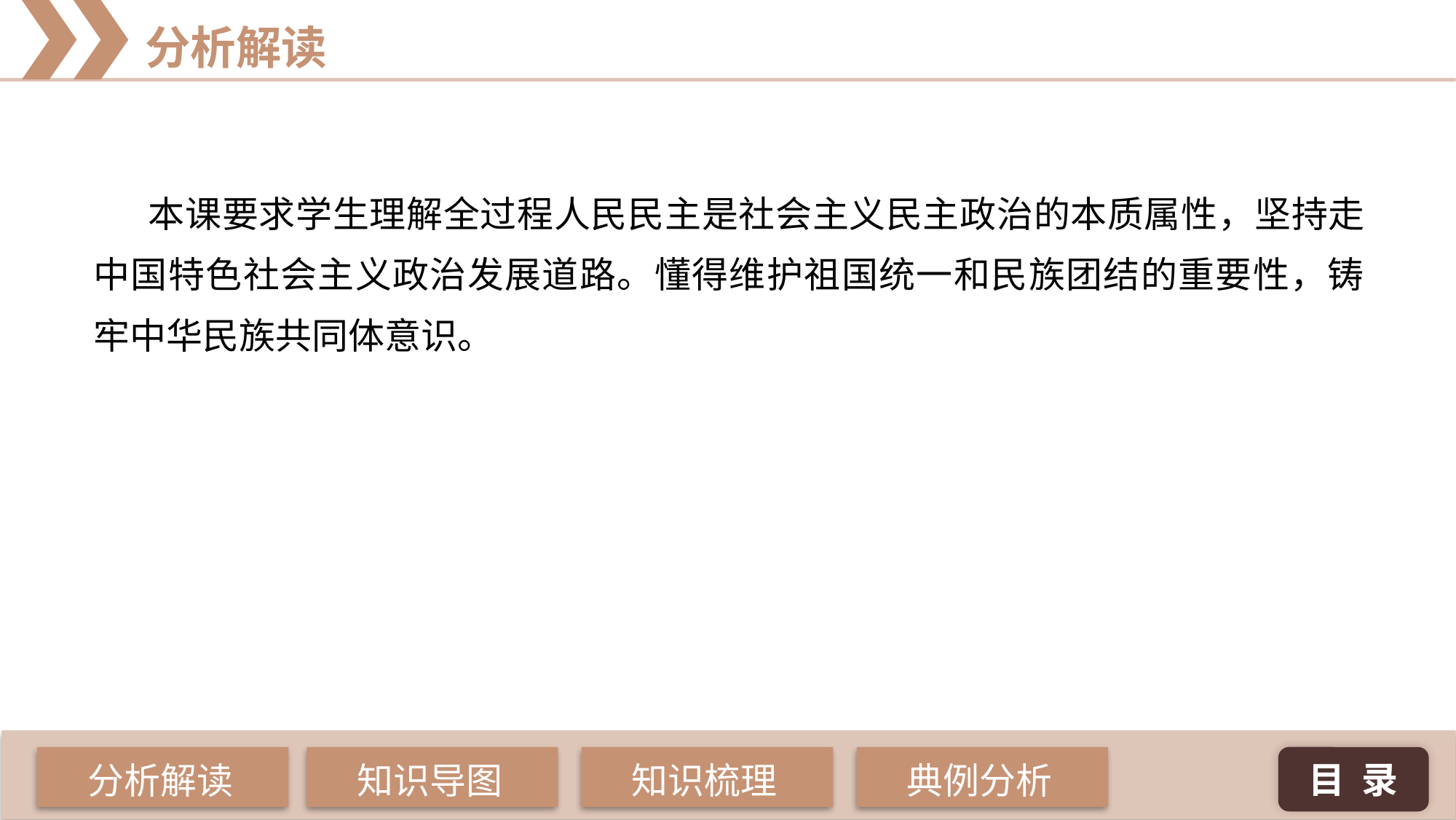

本课要求学生理解全过程人民民主是社会主义民主政治的本质属性，坚持走中国特色社会主义政治发展道路。懂得维护祖国统一和民族团结的重要性，铸牢中华民族共同体意识。